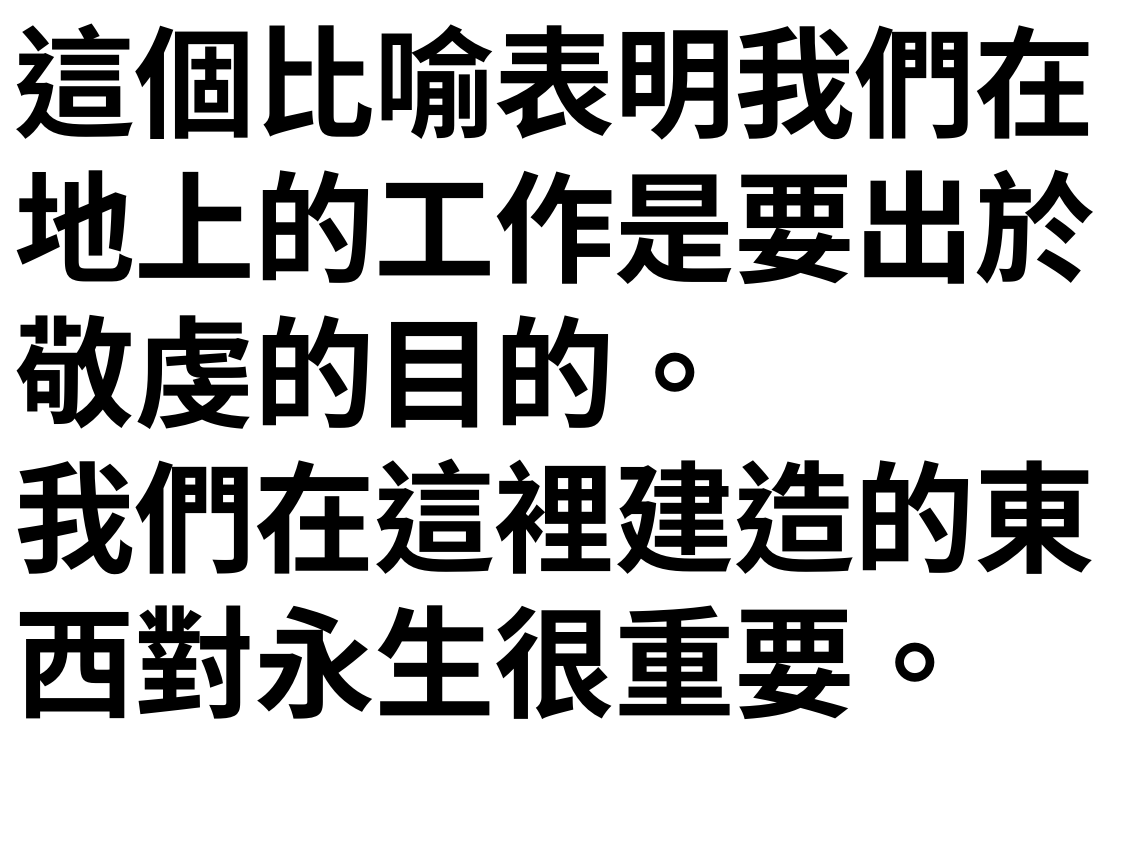

這個比喻表明我們在地上的工作是要出於敬虔的目的。
我們在這裡建造的東西對永生很重要。